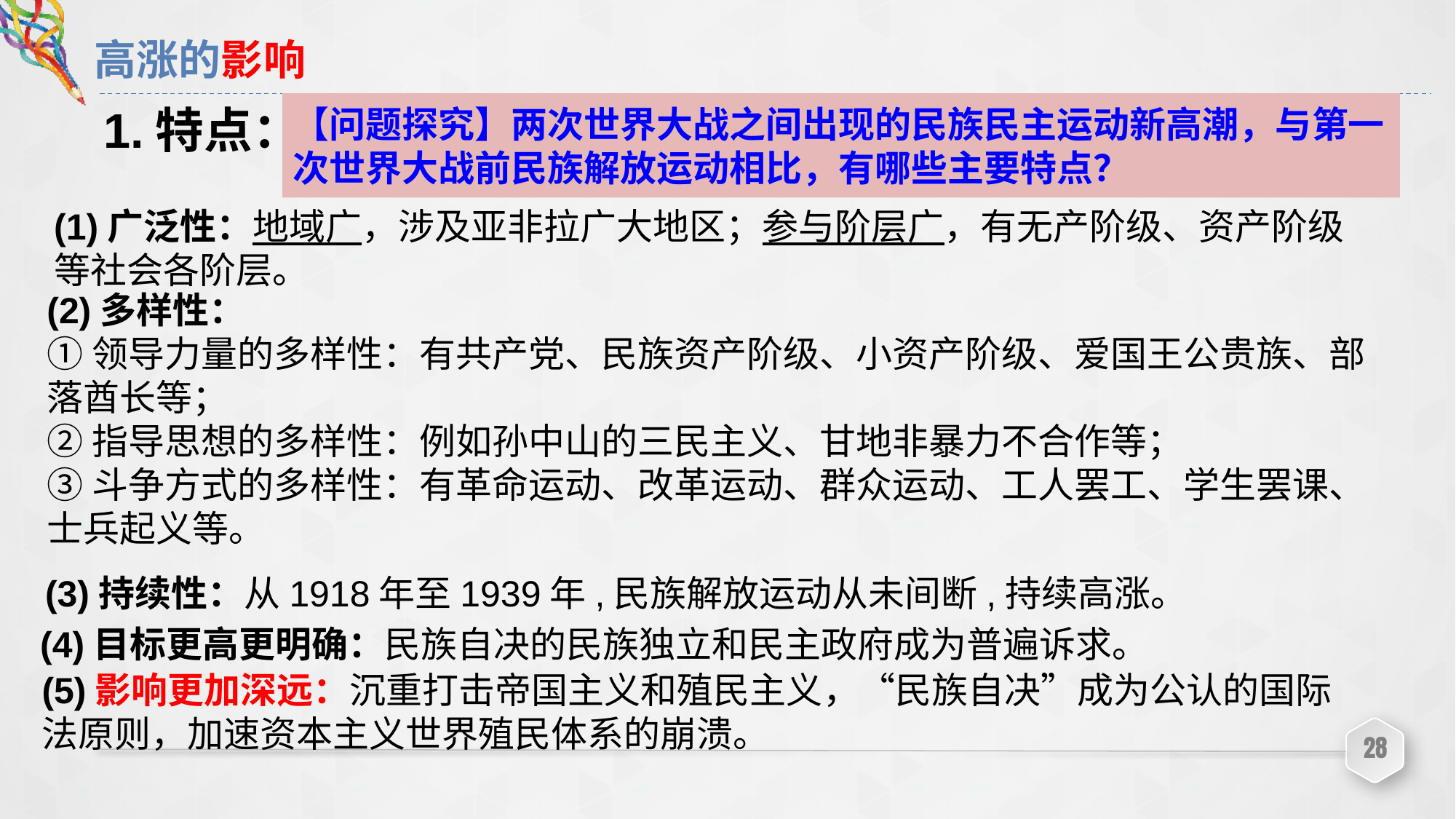

# 高涨的影响
【问题探究】两次世界大战之间出现的民族民主运动新高潮，与第一次世界大战前民族解放运动相比，有哪些主要特点？
1.特点：
(1)广泛性：地域广，涉及亚非拉广大地区；参与阶层广，有无产阶级、资产阶级等社会各阶层。
(2)多样性：
①领导力量的多样性：有共产党、民族资产阶级、小资产阶级、爱国王公贵族、部落酋长等；
②指导思想的多样性：例如孙中山的三民主义、甘地非暴力不合作等；
③斗争方式的多样性：有革命运动、改革运动、群众运动、工人罢工、学生罢课、士兵起义等。
(3)持续性：从1918年至1939年,民族解放运动从未间断,持续高涨。
(4)目标更高更明确：民族自决的民族独立和民主政府成为普遍诉求。
(5)影响更加深远：沉重打击帝国主义和殖民主义，“民族自决”成为公认的国际法原则，加速资本主义世界殖民体系的崩溃。
28